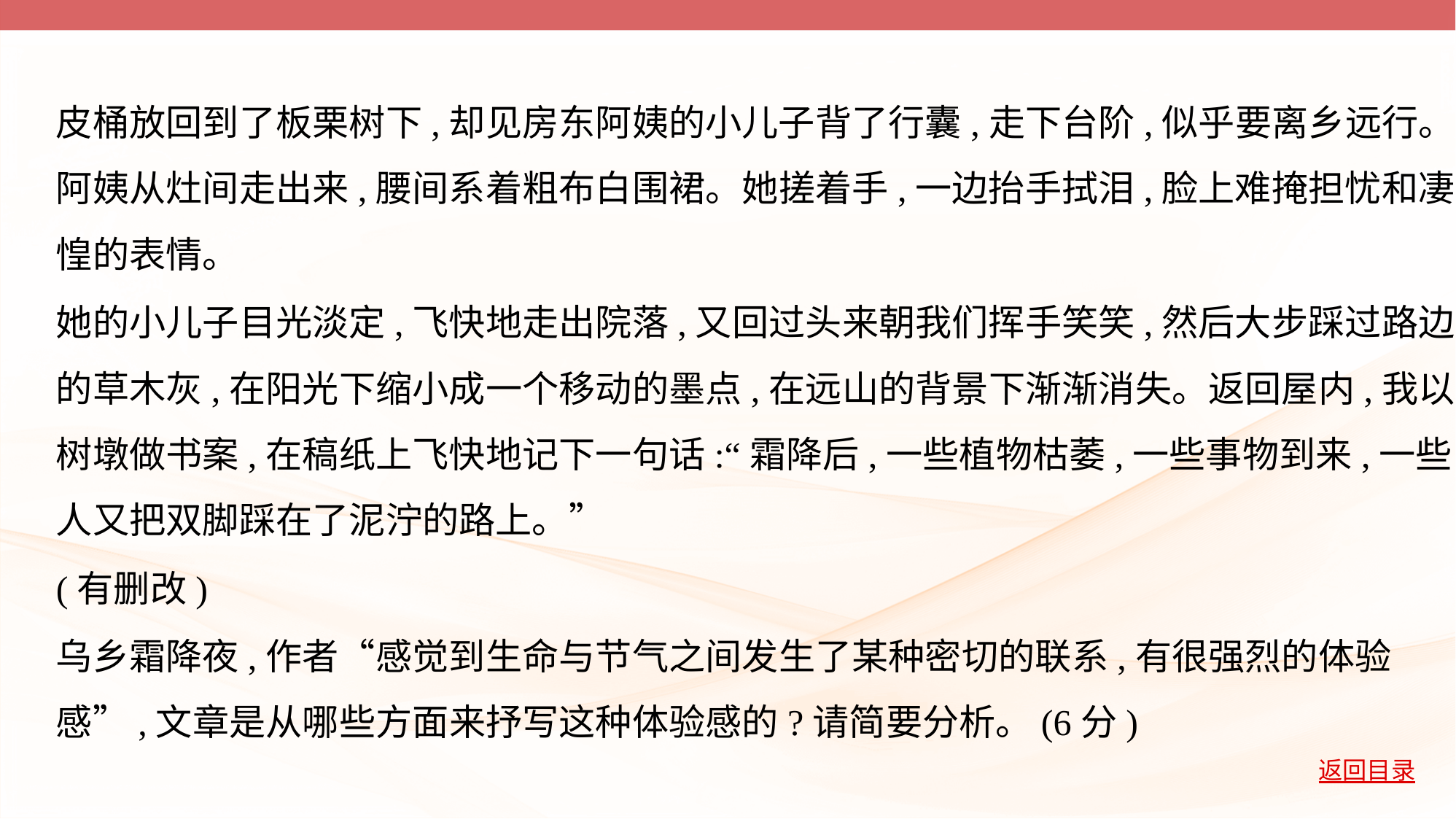

皮桶放回到了板栗树下,却见房东阿姨的小儿子背了行囊,走下台阶,似乎要离乡远行。
阿姨从灶间走出来,腰间系着粗布白围裙。她搓着手,一边抬手拭泪,脸上难掩担忧和凄
惶的表情。
她的小儿子目光淡定,飞快地走出院落,又回过头来朝我们挥手笑笑,然后大步踩过路边
的草木灰,在阳光下缩小成一个移动的墨点,在远山的背景下渐渐消失。返回屋内,我以
树墩做书案,在稿纸上飞快地记下一句话:“霜降后,一些植物枯萎,一些事物到来,一些
人又把双脚踩在了泥泞的路上。”
(有删改)
乌乡霜降夜,作者“感觉到生命与节气之间发生了某种密切的联系,有很强烈的体验
感”,文章是从哪些方面来抒写这种体验感的?请简要分析。(6分)